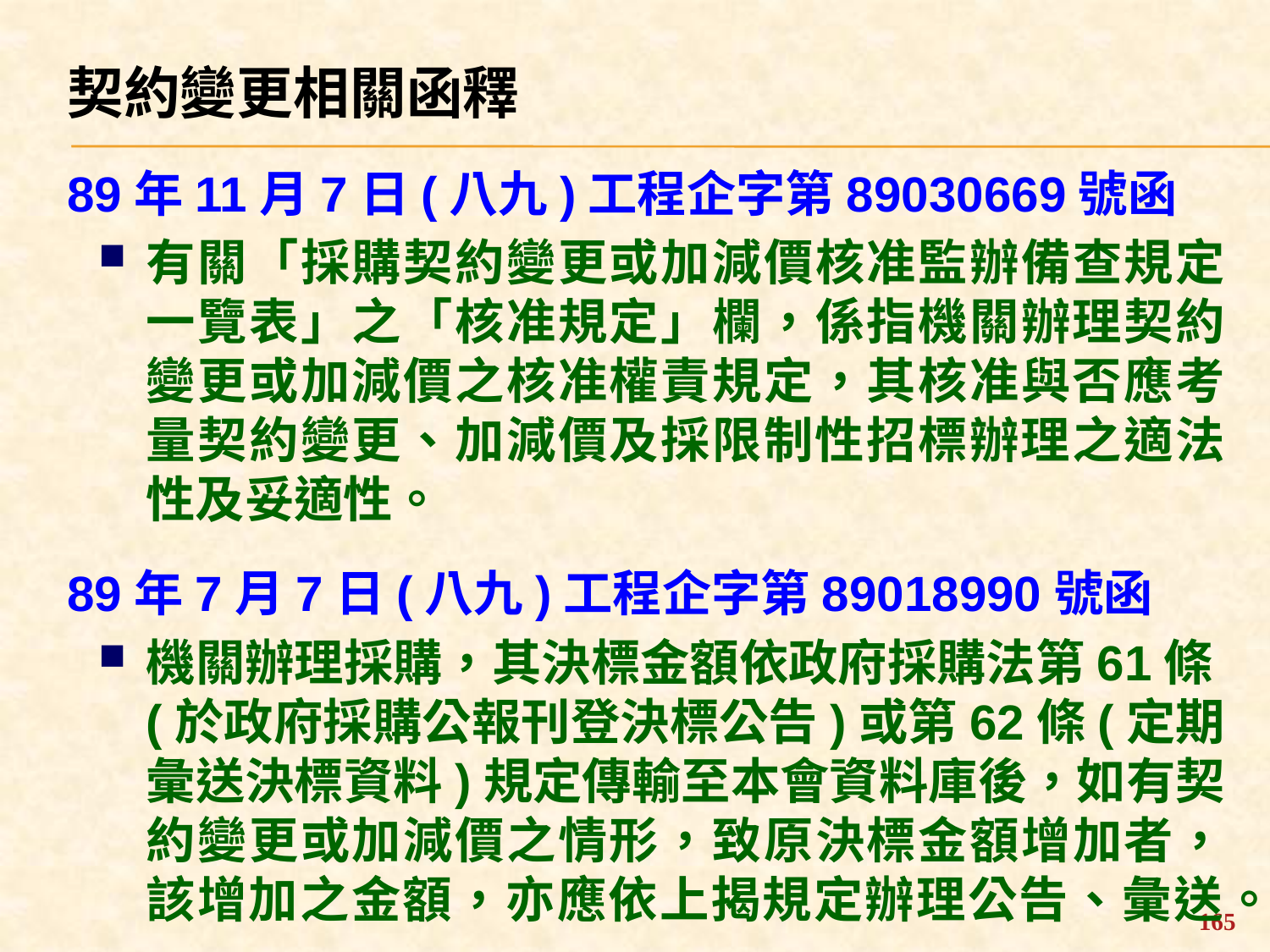

契約變更相關函釋
89年11月7日(八九)工程企字第89030669號函
有關「採購契約變更或加減價核准監辦備查規定一覽表」之「核准規定」欄，係指機關辦理契約變更或加減價之核准權責規定，其核准與否應考量契約變更、加減價及採限制性招標辦理之適法性及妥適性。
89年7月7日(八九)工程企字第89018990號函
機關辦理採購，其決標金額依政府採購法第61條(於政府採購公報刊登決標公告)或第62條(定期彙送決標資料)規定傳輸至本會資料庫後，如有契約變更或加減價之情形，致原決標金額增加者，該增加之金額，亦應依上揭規定辦理公告、彙送。
165